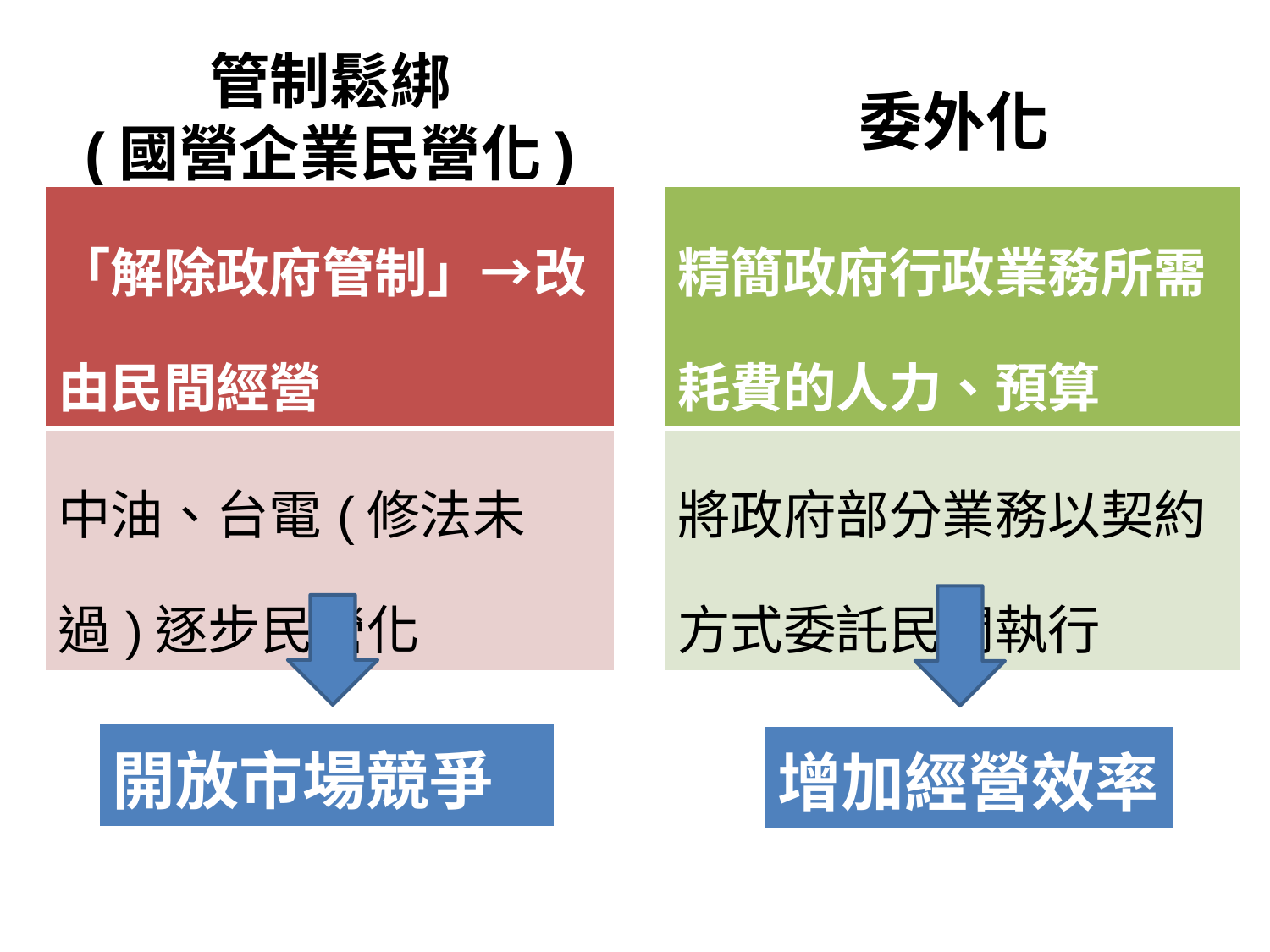

# 管制鬆綁 (國營企業民營化)
委外化
| 「解除政府管制」→改由民間經營 |
| --- |
| 中油、台電(修法未過)逐步民營化 |
| 精簡政府行政業務所需耗費的人力、預算 |
| --- |
| 將政府部分業務以契約方式委託民間執行 |

| 開放市場競爭 |
| --- |
| 增加經營效率 |
| --- |